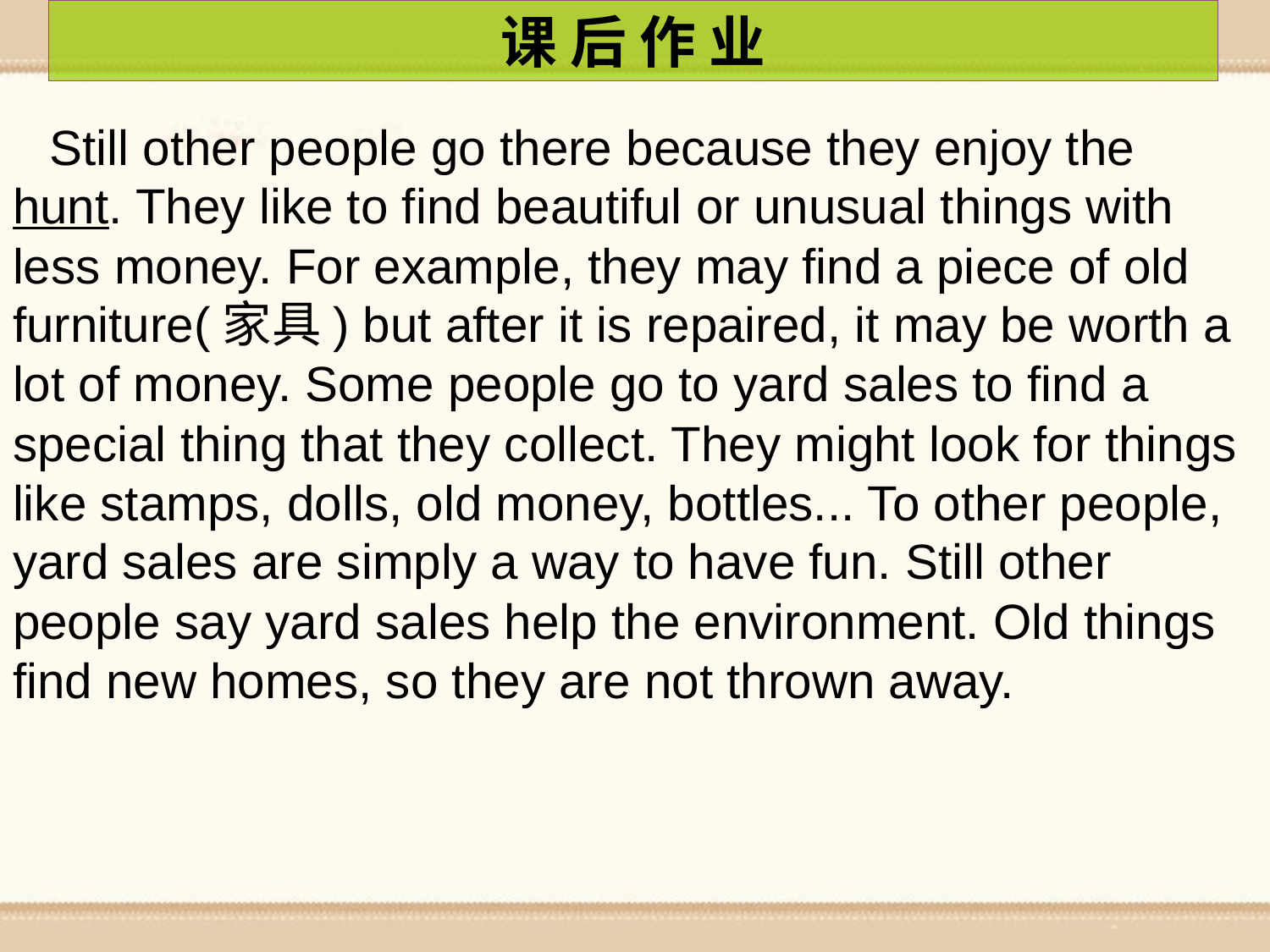

课 后 作 业
Still other people go there because they enjoy the hunt. They like to find beautiful or unusual things with less money. For example, they may find a piece of old furniture(家具) but after it is repaired, it may be worth a lot of money. Some people go to yard sales to find a special thing that they collect. They might look for things like stamps, dolls, old money, bottles... To other people, yard sales are simply a way to have fun. Still other people say yard sales help the environment. Old things find new homes, so they are not thrown away.